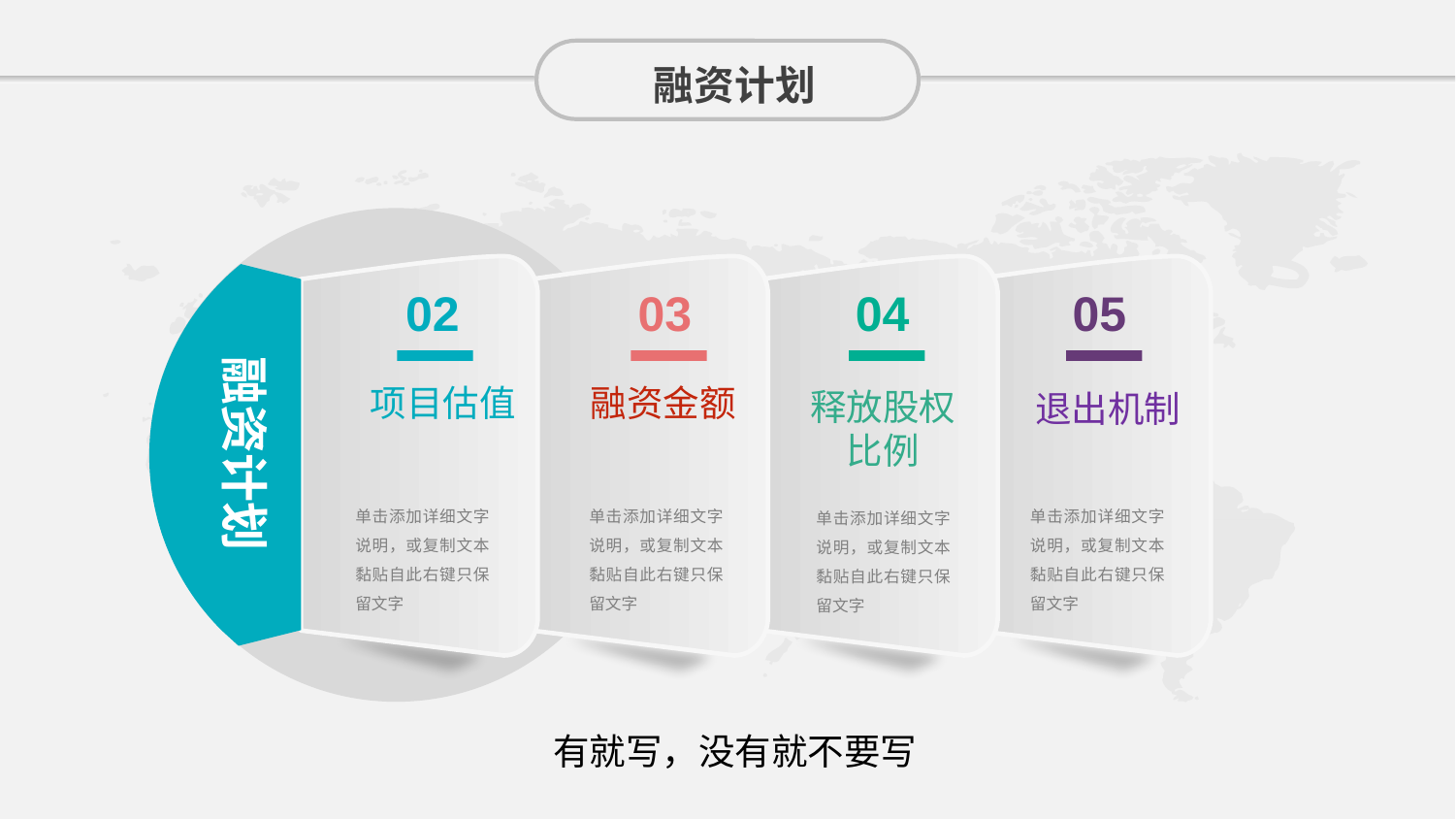

融资计划

融资计划
02
03
04
05

项目估值
融资金额
释放股权比例
退出机制
单击添加详细文字说明，或复制文本黏贴自此右键只保留文字
单击添加详细文字说明，或复制文本黏贴自此右键只保留文字
单击添加详细文字说明，或复制文本黏贴自此右键只保留文字
单击添加详细文字说明，或复制文本黏贴自此右键只保留文字
有就写，没有就不要写